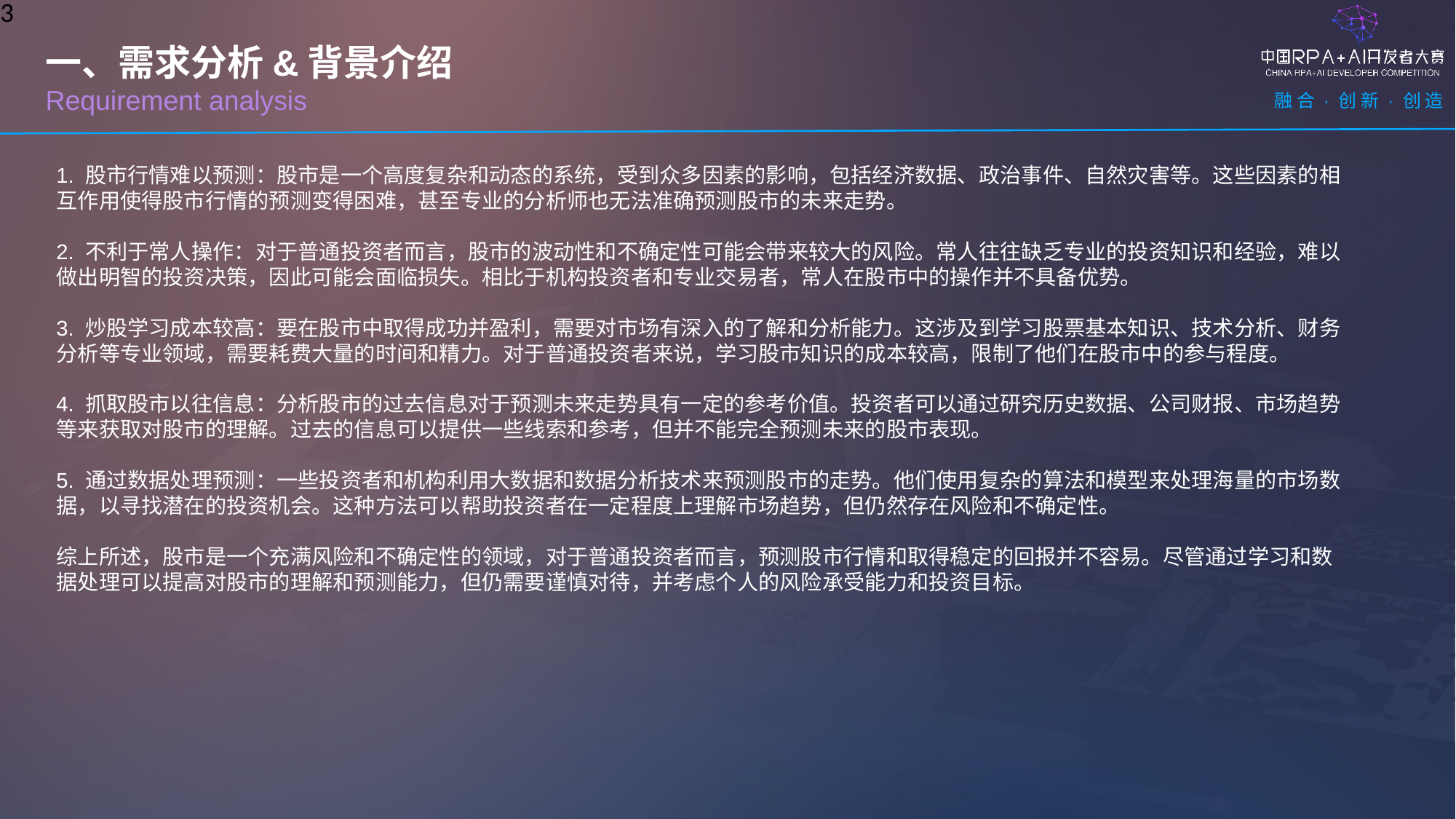

3
一、需求分析&背景介绍
Requirement analysis
1. 股市行情难以预测：股市是一个高度复杂和动态的系统，受到众多因素的影响，包括经济数据、政治事件、自然灾害等。这些因素的相互作用使得股市行情的预测变得困难，甚至专业的分析师也无法准确预测股市的未来走势。

2. 不利于常人操作：对于普通投资者而言，股市的波动性和不确定性可能会带来较大的风险。常人往往缺乏专业的投资知识和经验，难以做出明智的投资决策，因此可能会面临损失。相比于机构投资者和专业交易者，常人在股市中的操作并不具备优势。

3. 炒股学习成本较高：要在股市中取得成功并盈利，需要对市场有深入的了解和分析能力。这涉及到学习股票基本知识、技术分析、财务分析等专业领域，需要耗费大量的时间和精力。对于普通投资者来说，学习股市知识的成本较高，限制了他们在股市中的参与程度。

4. 抓取股市以往信息：分析股市的过去信息对于预测未来走势具有一定的参考价值。投资者可以通过研究历史数据、公司财报、市场趋势等来获取对股市的理解。过去的信息可以提供一些线索和参考，但并不能完全预测未来的股市表现。

5. 通过数据处理预测：一些投资者和机构利用大数据和数据分析技术来预测股市的走势。他们使用复杂的算法和模型来处理海量的市场数据，以寻找潜在的投资机会。这种方法可以帮助投资者在一定程度上理解市场趋势，但仍然存在风险和不确定性。

综上所述，股市是一个充满风险和不确定性的领域，对于普通投资者而言，预测股市行情和取得稳定的回报并不容易。尽管通过学习和数据处理可以提高对股市的理解和预测能力，但仍需要谨慎对待，并考虑个人的风险承受能力和投资目标。